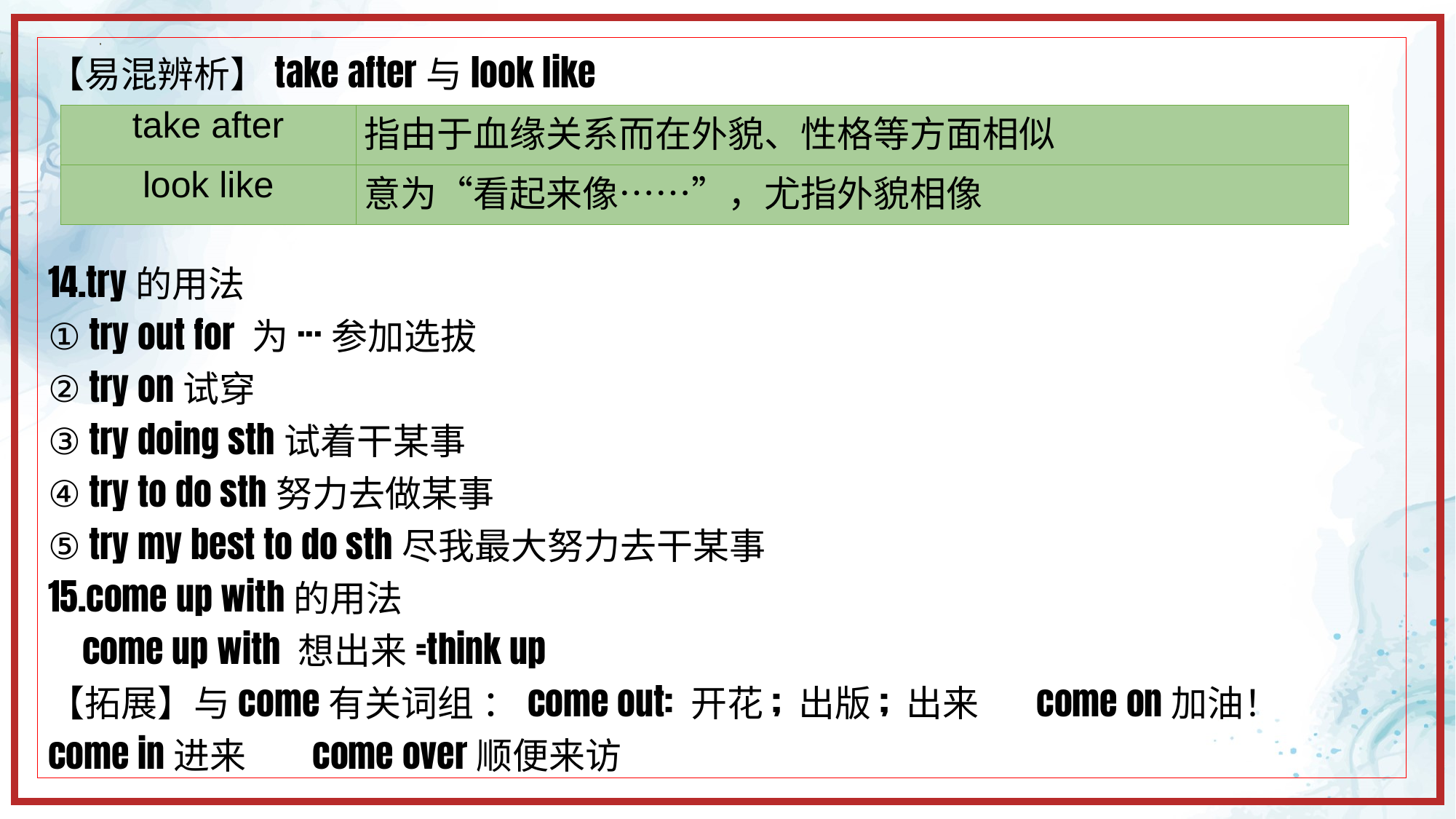

【易混辨析】take after与look like

14.try的用法
① try out for 为···参加选拔
② try on试穿
③ try doing sth试着干某事
④ try to do sth努力去做某事
⑤ try my best to do sth尽我最大努力去干某事
15.come up with的用法
    come up with 想出来=think up
【拓展】与come有关词组 ：come out: 开花; 出版; 出来      come on加油！
come in进来       come over顺便来访

| take after | 指由于血缘关系而在外貌、性格等方面相似 |
| --- | --- |
| look like | 意为“看起来像……”，尤指外貌相像 |